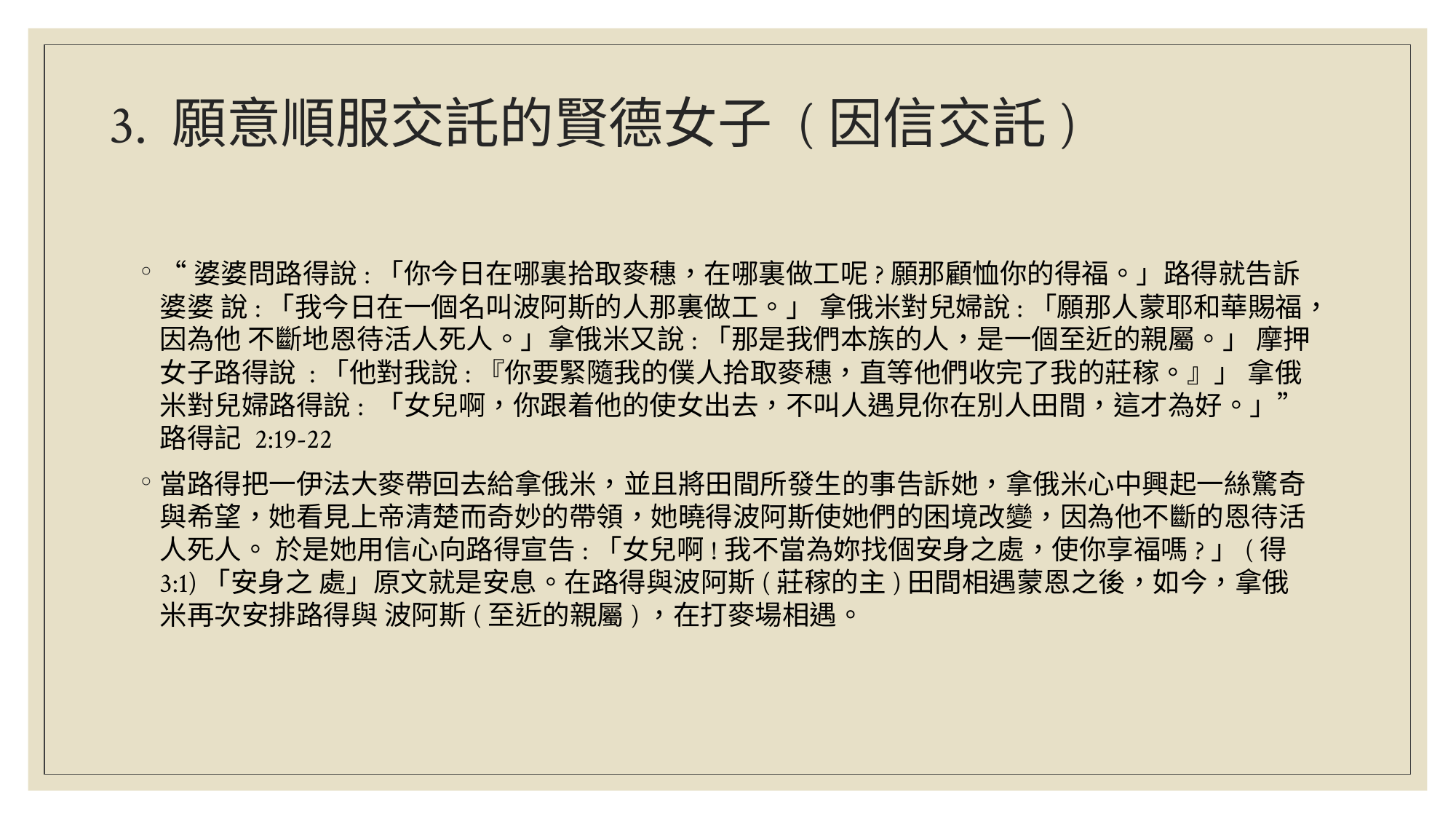

# 3. 願意順服交託的賢德女子 (因信交託)
“婆婆問路得說:「你今日在哪裏拾取麥穗，在哪裏做工呢?願那顧恤你的得福。」路得就告訴婆婆 說:「我今日在一個名叫波阿斯的人那裏做工。」 拿俄米對兒婦說:「願那人蒙耶和華賜福，因為他 不斷地恩待活人死人。」拿俄米又說:「那是我們本族的人，是一個至近的親屬。」 摩押女子路得說 :「他對我說:『你要緊隨我的僕人拾取麥穗，直等他們收完了我的莊稼。』」 拿俄米對兒婦路得說: 「女兒啊，你跟着他的使女出去，不叫人遇見你在別人田間，這才為好。」” 路得記 2:19-22
當路得把一伊法大麥帶回去給拿俄米，並且將田間所發生的事告訴她，拿俄米心中興起一絲驚奇 與希望，她看見上帝清楚而奇妙的帶領，她曉得波阿斯使她們的困境改變，因為他不斷的恩待活 人死人。 於是她用信心向路得宣告:「女兒啊!我不當為妳找個安身之處，使你享福嗎?」(得3:1)「安身之 處」原文就是安息。在路得與波阿斯(莊稼的主)田間相遇蒙恩之後，如今，拿俄米再次安排路得與 波阿斯(至近的親屬)，在打麥場相遇。